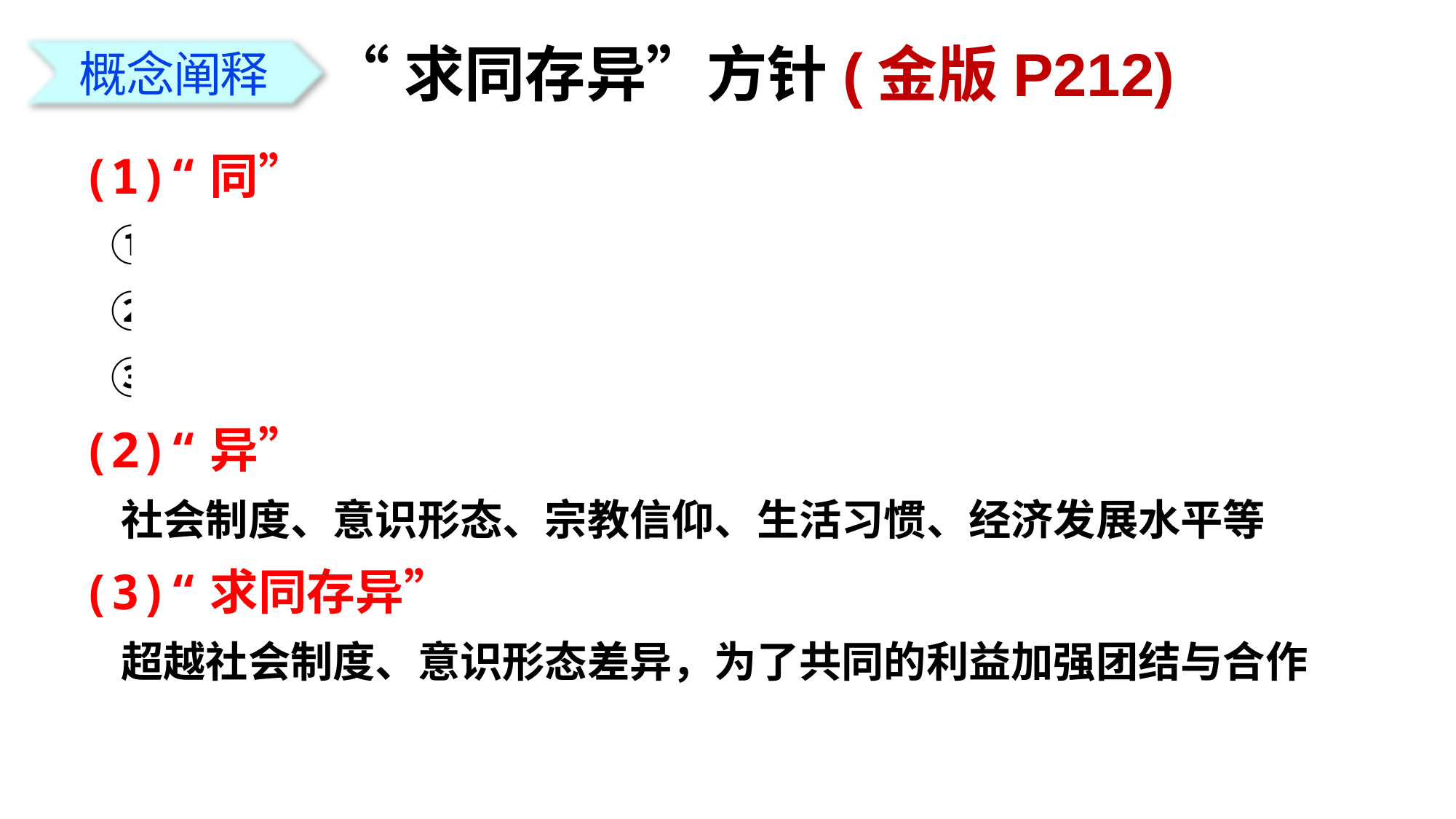

“求同存异”方针(金版P212)
概念阐释
(1)“同”
   ①共同的遭遇：曾经遭受过殖民主义侵略
   ②共同的任务：维护民族独立、发展民族经济
   ③共同的愿望：争取和维护世界和平
(2)“异”
   社会制度、意识形态、宗教信仰、生活习惯、经济发展水平等
(3)“求同存异”
   超越社会制度、意识形态差异，为了共同的利益加强团结与合作